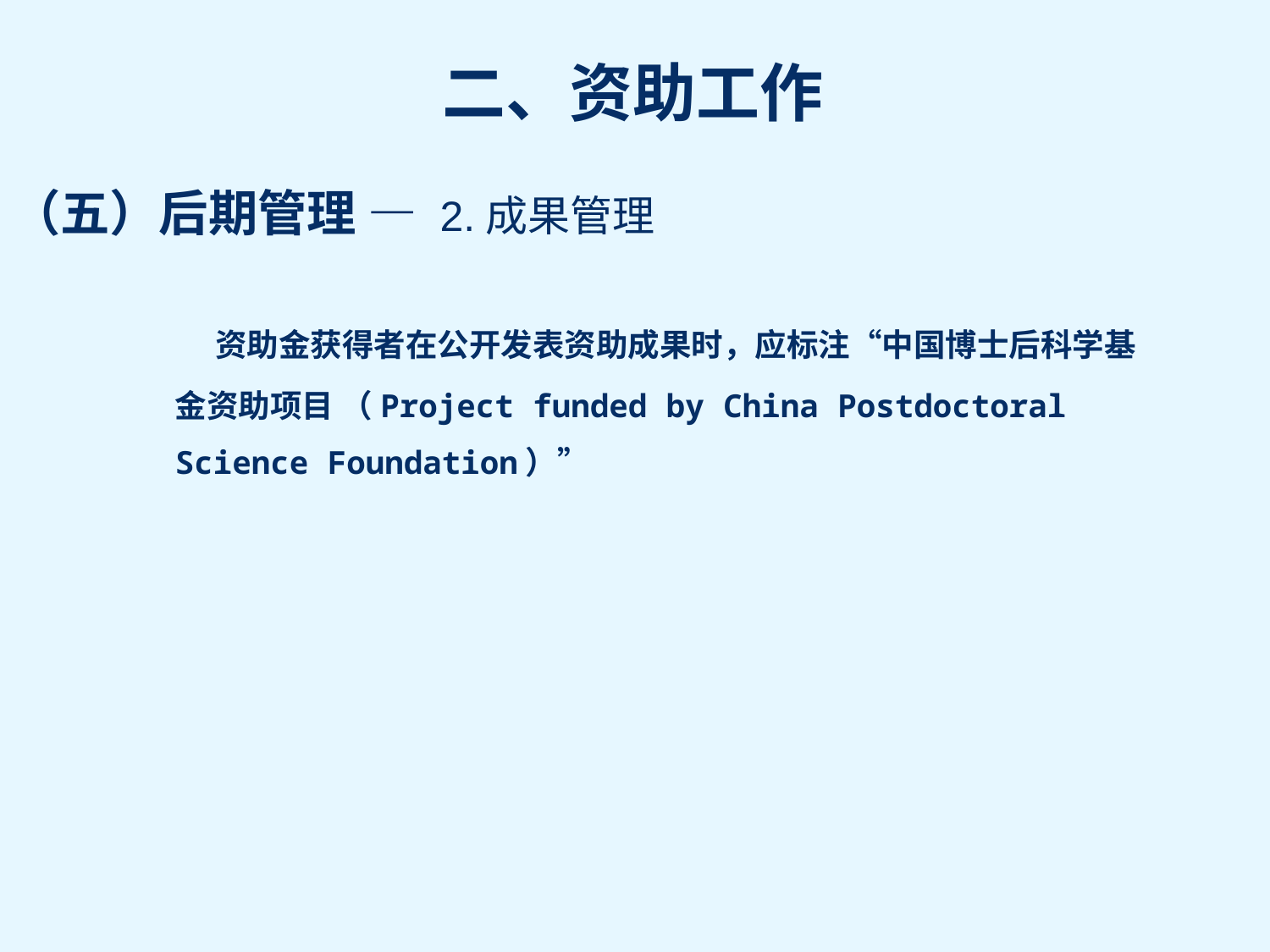

（五）后期管理 — 2.成果管理
    资助金获得者在公开发表资助成果时，应标注“中国博士后科学基金资助项目 （Project funded by China Postdoctoral Science Foundation）”